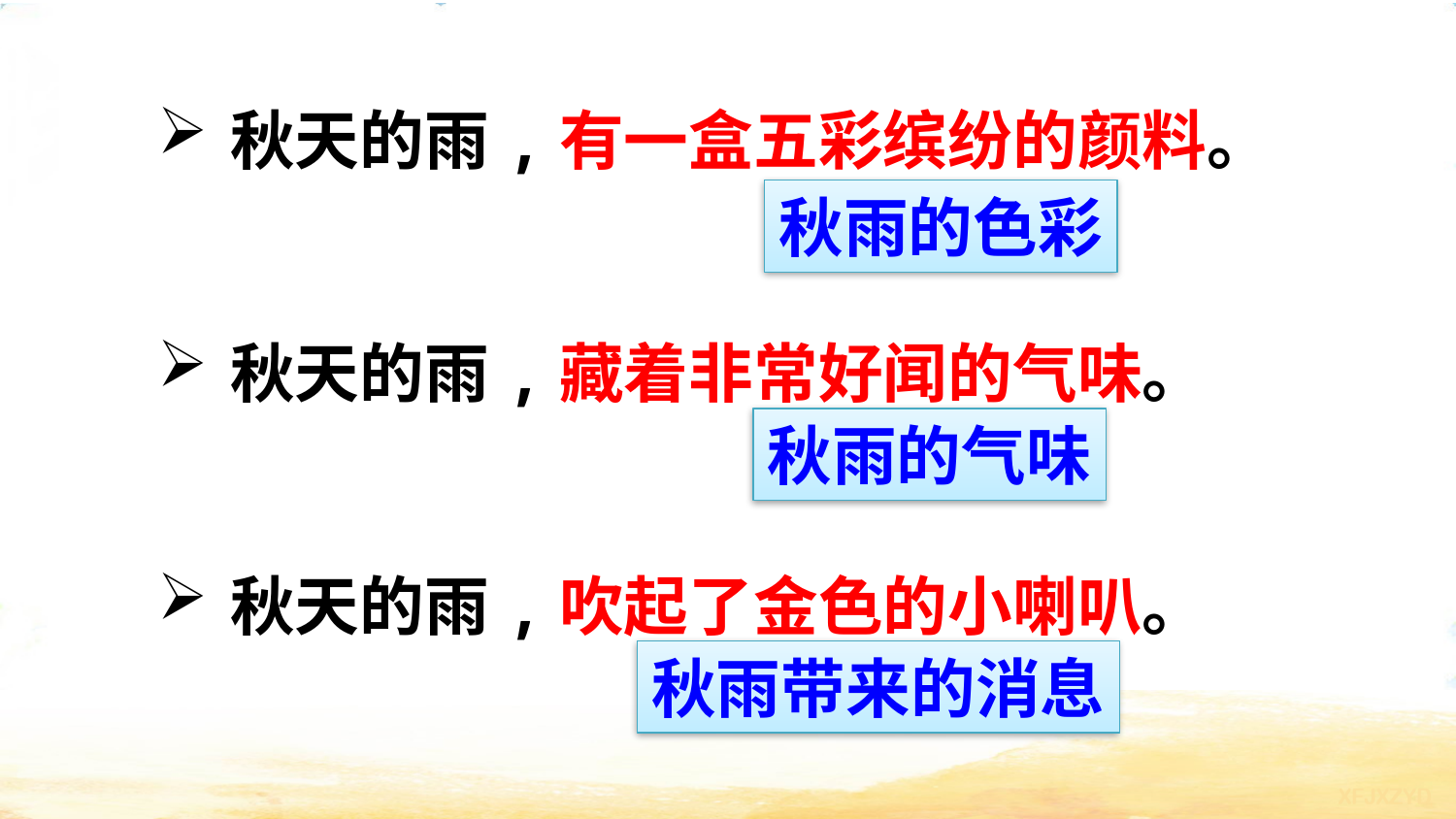

秋天的雨,有一盒五彩缤纷的颜料。

秋天的雨,藏着非常好闻的气味。

秋天的雨,吹起了金色的小喇叭。
秋雨的色彩
秋雨的气味
秋雨带来的消息